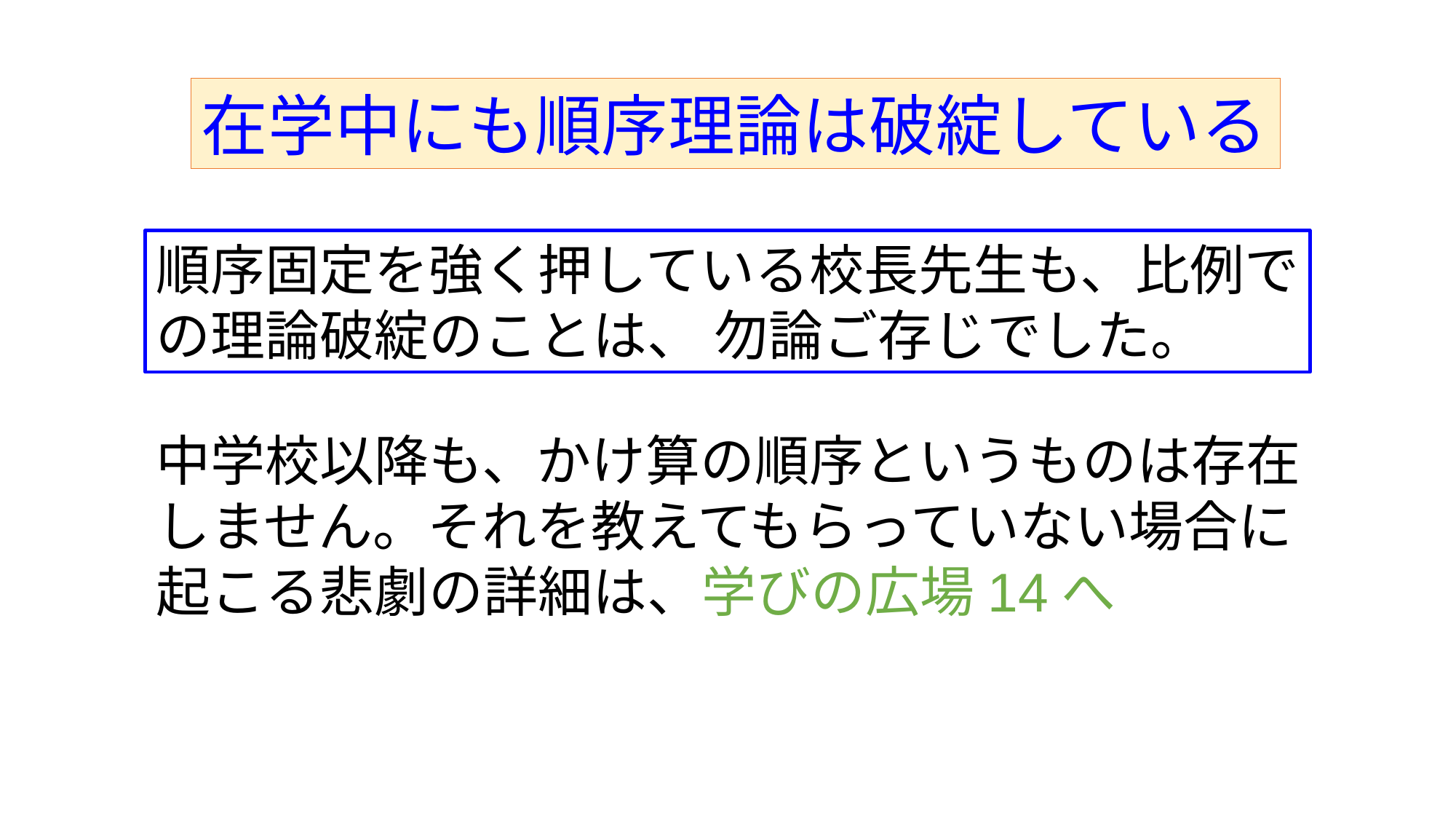

在学中にも順序理論は破綻している
順序固定を強く押している校長先生も、比例での理論破綻のことは、 勿論ご存じでした。
中学校以降も、かけ算の順序というものは存在しません。それを教えてもらっていない場合に起こる悲劇の詳細は、学びの広場14へ